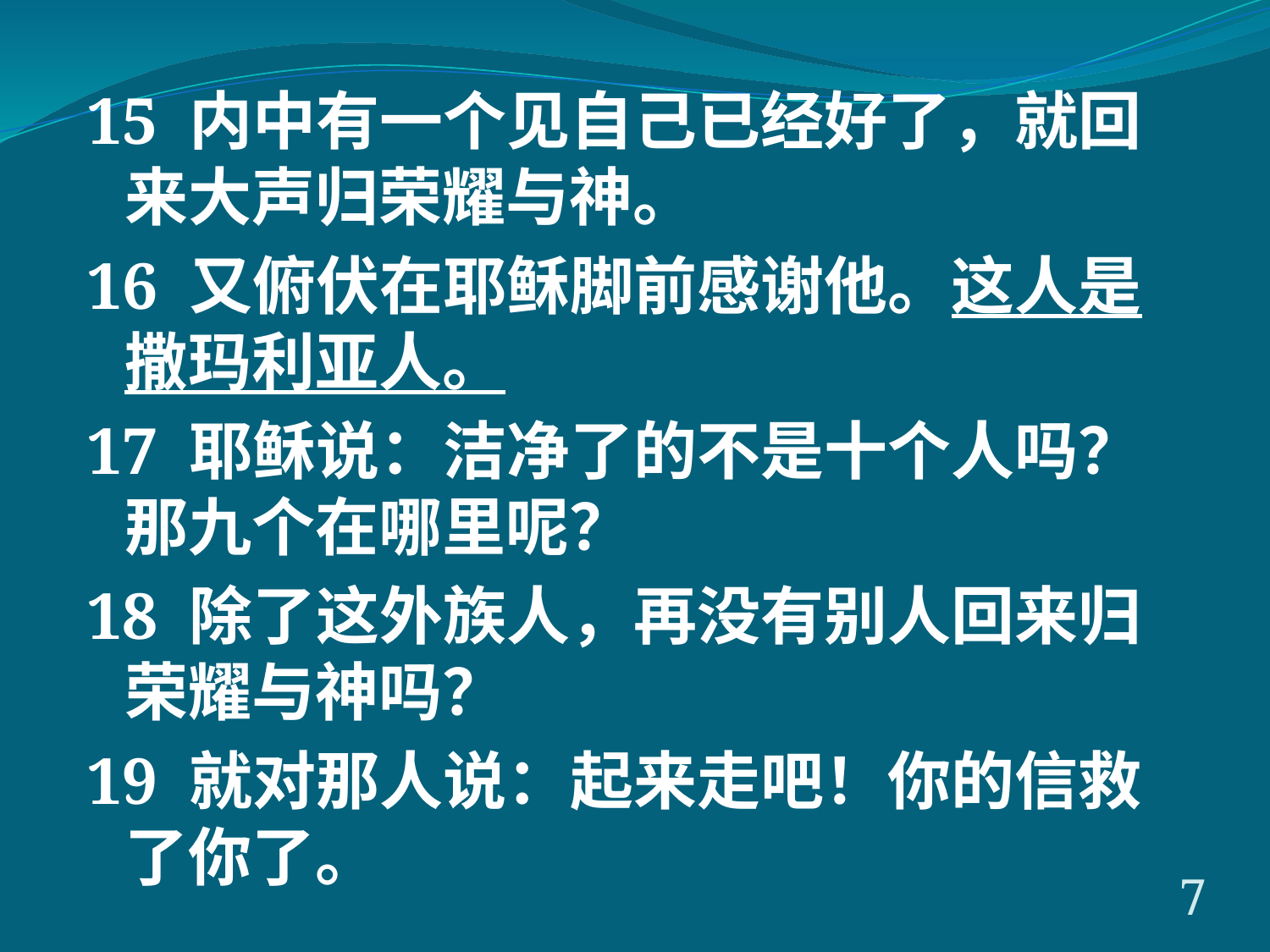

15 内中有一个见自己已经好了，就回来大声归荣耀与神。
16 又俯伏在耶稣脚前感谢他。这人是撒玛利亚人。
17 耶稣说：洁净了的不是十个人吗？那九个在哪里呢？
18 除了这外族人，再没有别人回来归荣耀与神吗？
19 就对那人说：起来走吧！你的信救了你了。

7